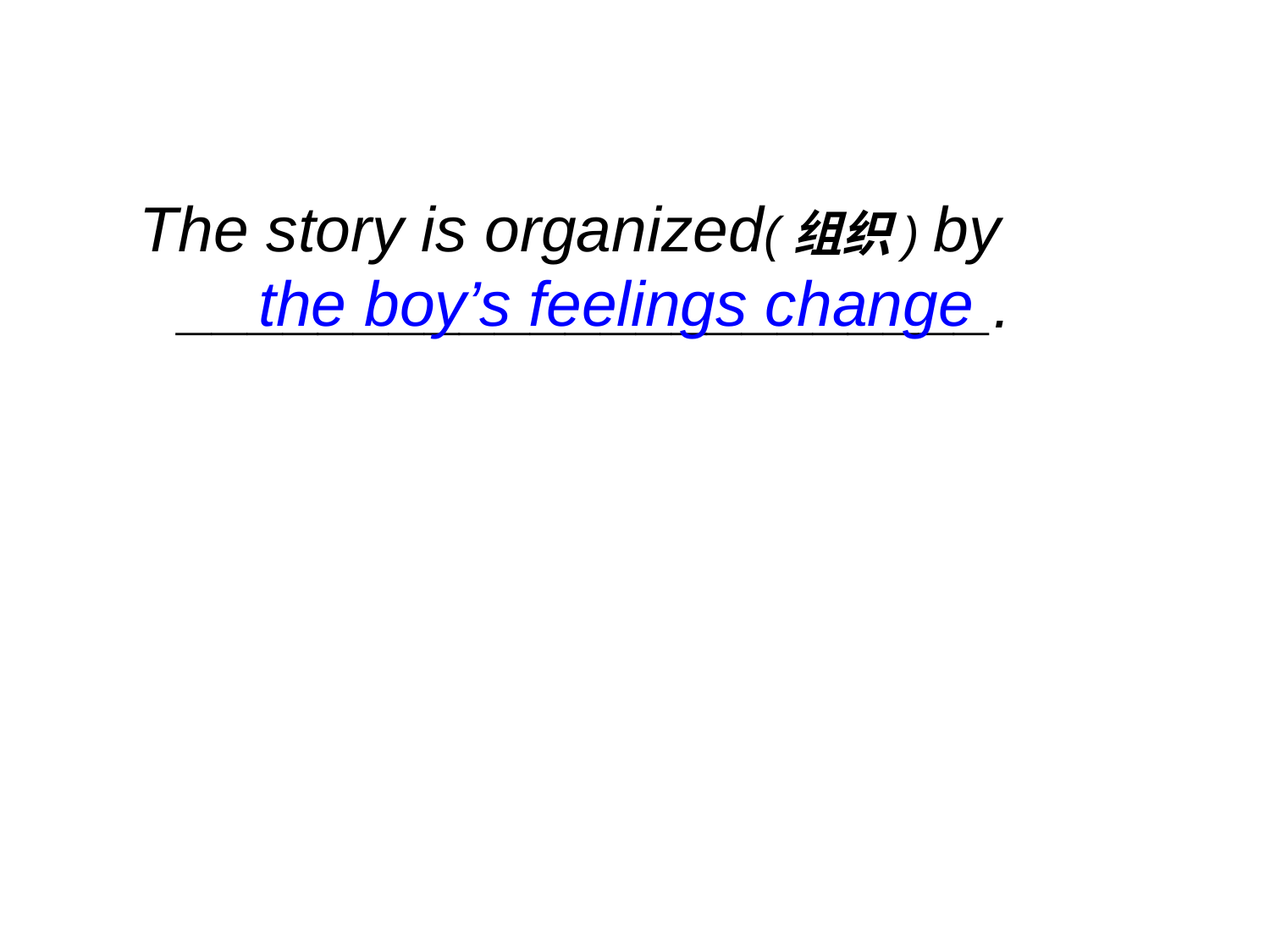

The story is organized(组织) by     _______________________.
 the boy’s feelings change